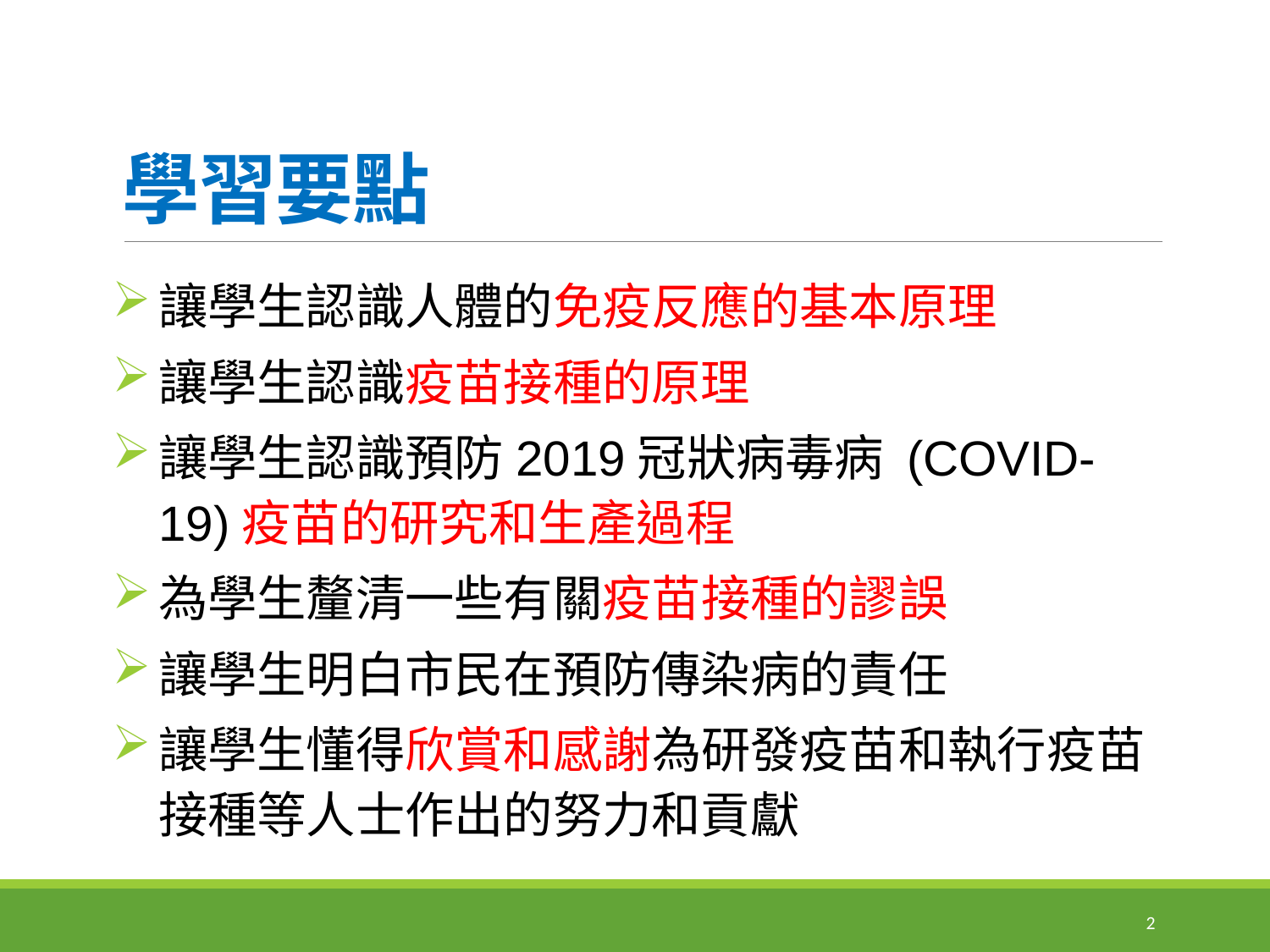

# 學習要點

讓學生認識人體的免疫反應的基本原理
讓學生認識疫苗接種的原理
讓學生認識預防2019冠狀病毒病 (COVID-19)疫苗的研究和生產過程
為學生釐清一些有關疫苗接種的謬誤
讓學生明白市民在預防傳染病的責任
讓學生懂得欣賞和感謝為研發疫苗和執行疫苗接種等人士作出的努力和貢獻

2